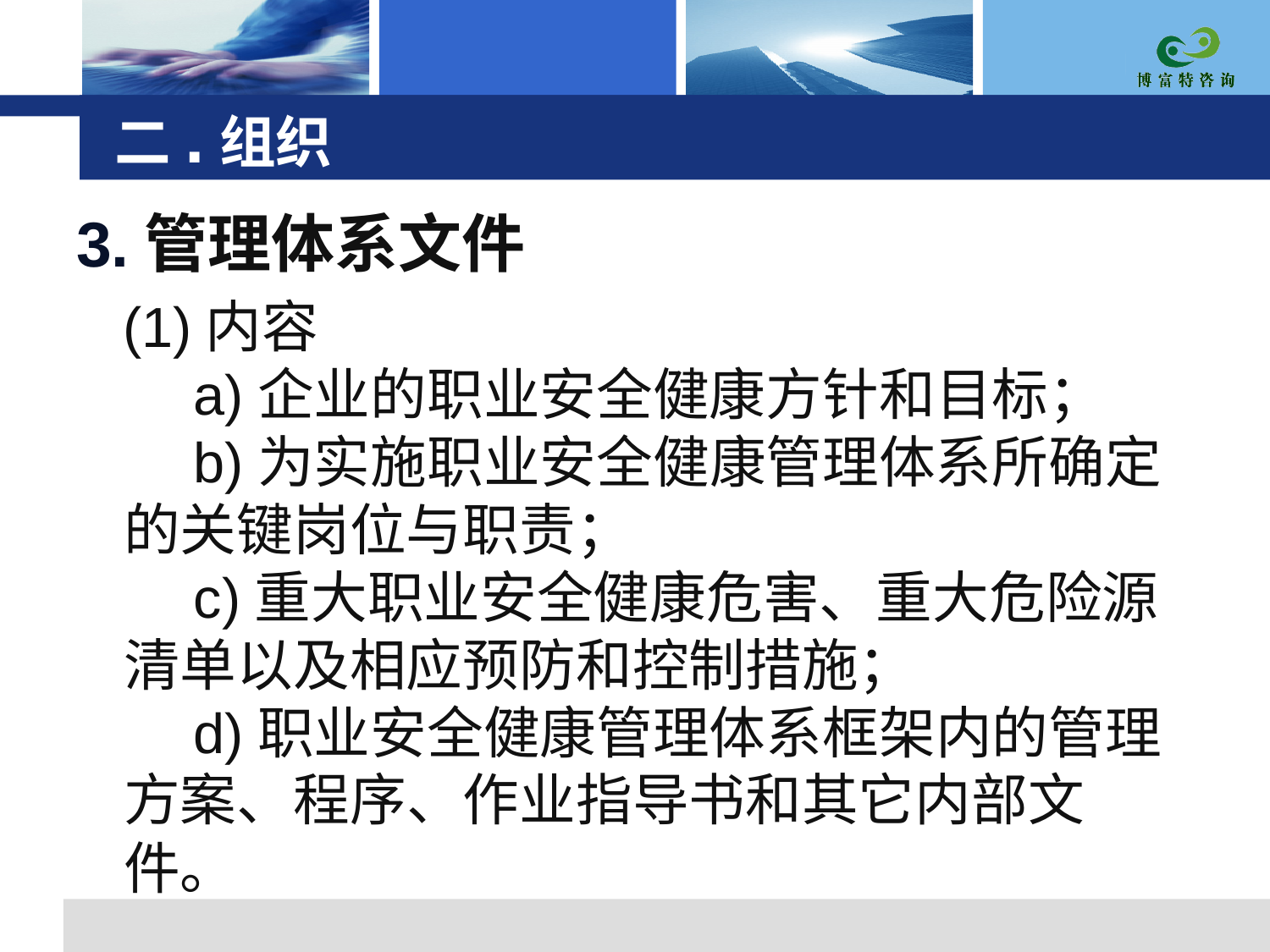

# 二.组织
3.管理体系文件
   (1)内容
　a)企业的职业安全健康方针和目标；
　b)为实施职业安全健康管理体系所确定的关键岗位与职责；
　c)重大职业安全健康危害、重大危险源清单以及相应预防和控制措施；
　d)职业安全健康管理体系框架内的管理方案、程序、作业指导书和其它内部文件。